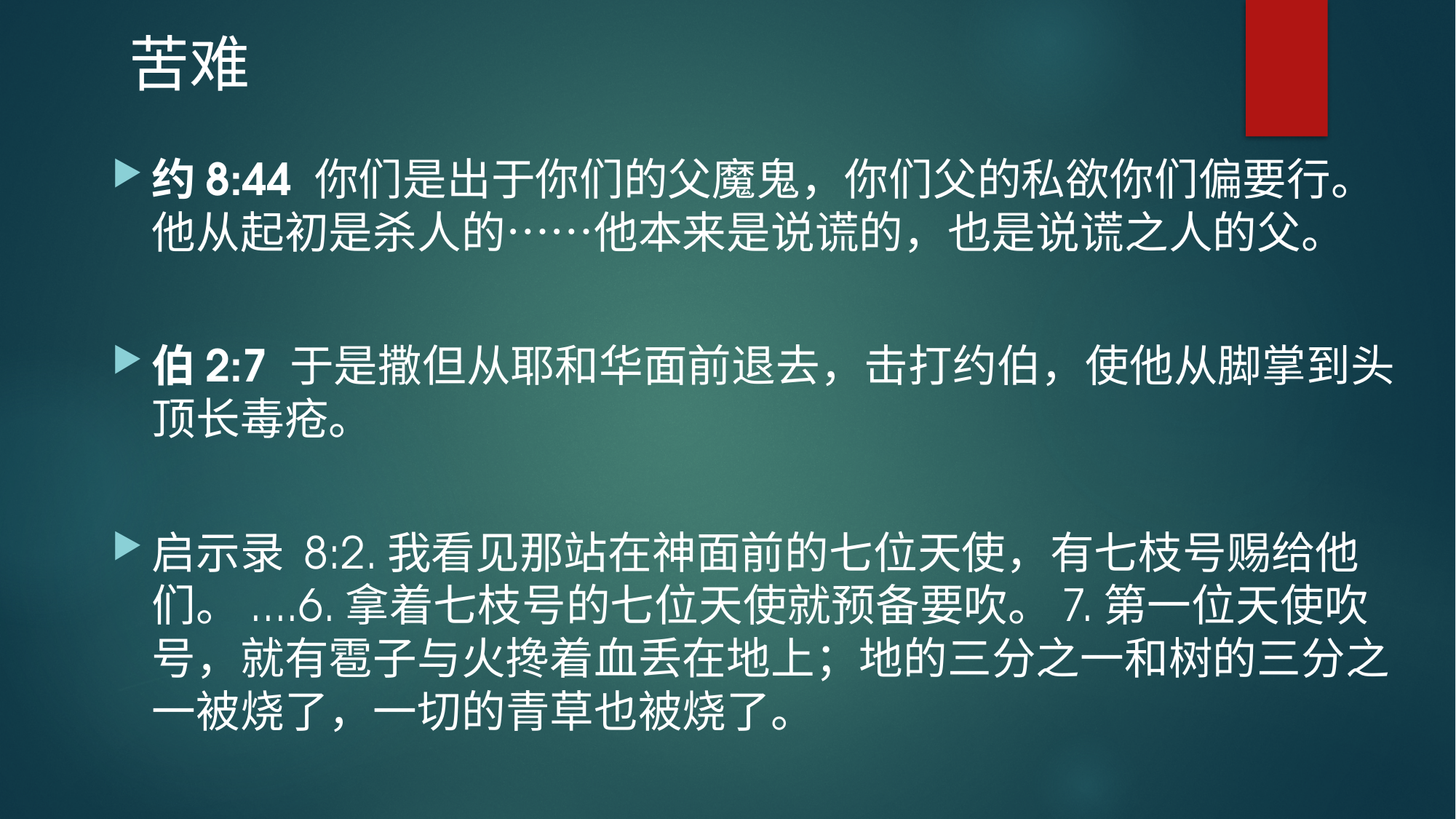

苦难
约8:44 你们是出于你们的父魔鬼，你们父的私欲你们偏要行。他从起初是杀人的……他本来是说谎的，也是说谎之人的父。

伯2:7 于是撒但从耶和华面前退去，击打约伯，使他从脚掌到头顶长毒疮。

启示录 8:2.我看见那站在神面前的七位天使，有七枝号赐给他们。....6.拿着七枝号的七位天使就预备要吹。7.第一位天使吹号，就有雹子与火搀着血丢在地上；地的三分之一和树的三分之一被烧了，一切的青草也被烧了。